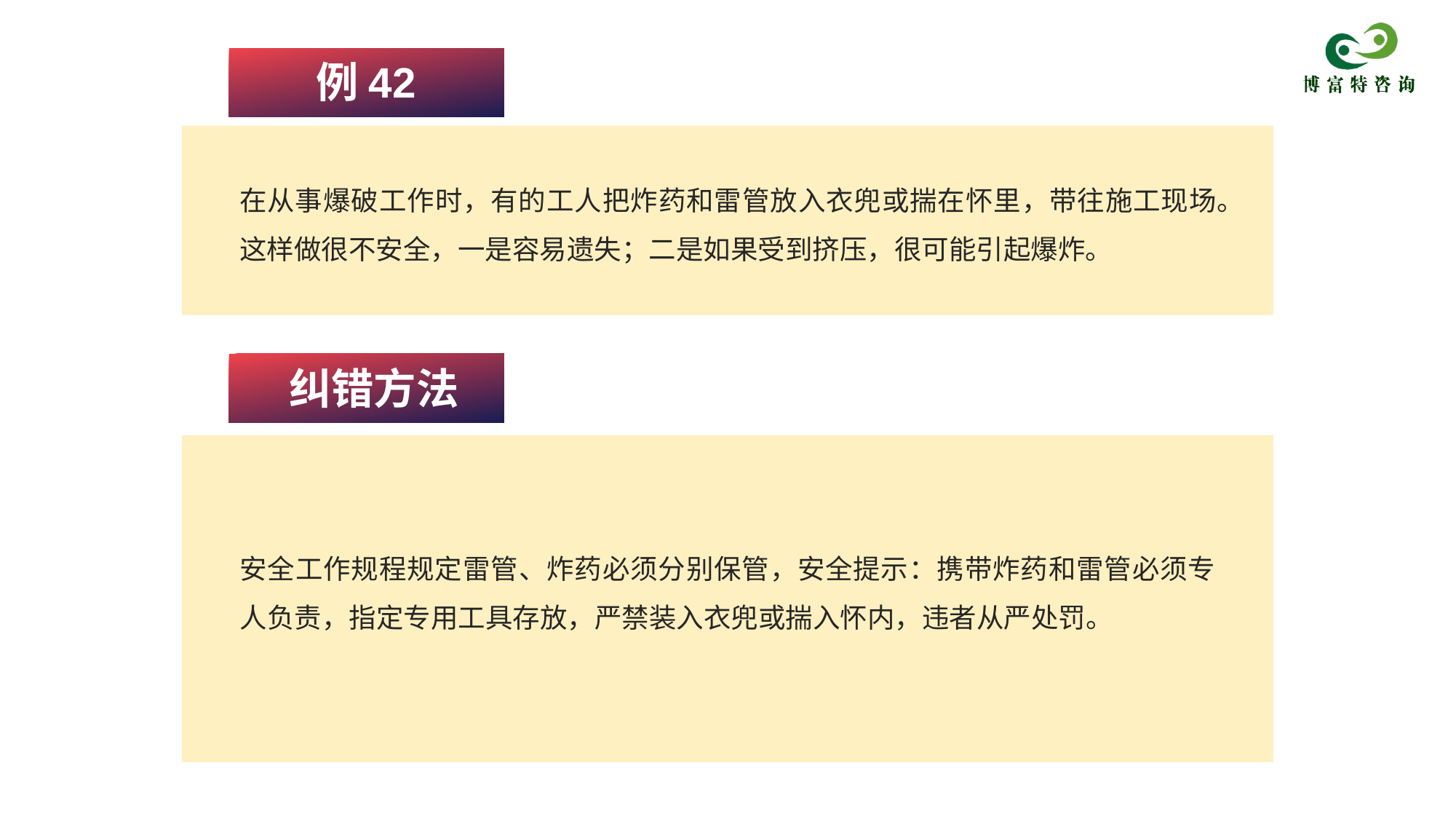

例42

在从事爆破工作时，有的工人把炸药和雷管放入衣兜或揣在怀里，带往施工现场。这样做很不安全，一是容易遗失；二是如果受到挤压，很可能引起爆炸。

纠错方法

安全工作规程规定雷管、炸药必须分别保管，安全提示：携带炸药和雷管必须专人负责，指定专用工具存放，严禁装入衣兜或揣入怀内，违者从严处罚。